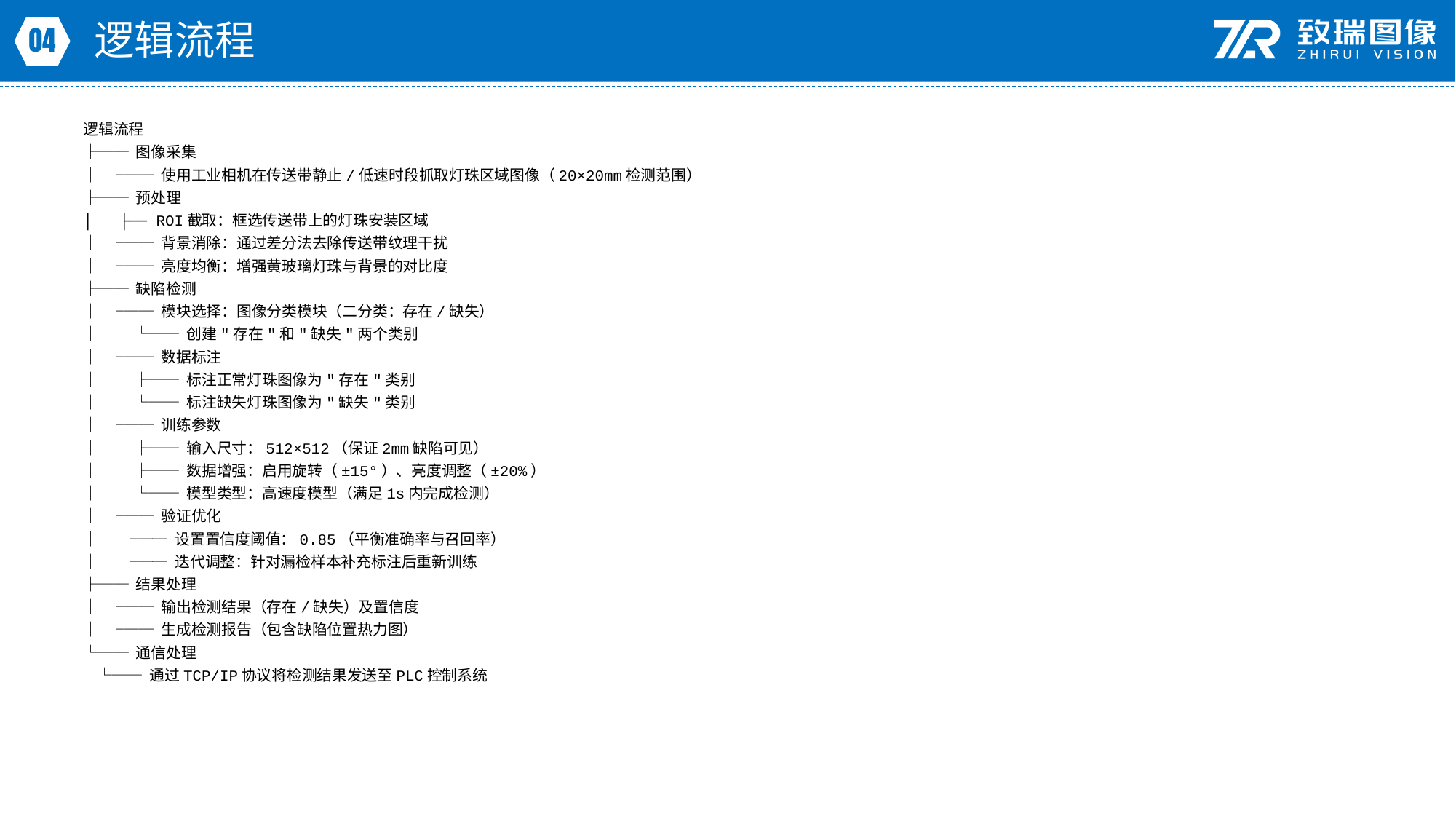

逻辑流程
04

逻辑流程
├── 图像采集
│   └── 使用工业相机在传送带静止/低速时段抓取灯珠区域图像（20×20mm检测范围）
├── 预处理
│   ├── ROI截取：框选传送带上的灯珠安装区域
│   ├── 背景消除：通过差分法去除传送带纹理干扰
│   └── 亮度均衡：增强黄玻璃灯珠与背景的对比度
├── 缺陷检测
│   ├── 模块选择：图像分类模块（二分类：存在/缺失）
│   │   └── 创建"存在"和"缺失"两个类别
│   ├── 数据标注
│   │   ├── 标注正常灯珠图像为"存在"类别
│   │   └── 标注缺失灯珠图像为"缺失"类别
│   ├── 训练参数
│   │   ├── 输入尺寸：512×512（保证2mm缺陷可见）
│   │   ├── 数据增强：启用旋转（±15°）、亮度调整（±20%）
│   │   └── 模型类型：高速度模型（满足1s内完成检测）
│   └── 验证优化
│       ├── 设置置信度阈值：0.85（平衡准确率与召回率）
│       └── 迭代调整：针对漏检样本补充标注后重新训练
├── 结果处理
│   ├── 输出检测结果（存在/缺失）及置信度
│   └── 生成检测报告（包含缺陷位置热力图）
└── 通信处理
    └── 通过TCP/IP协议将检测结果发送至PLC控制系统